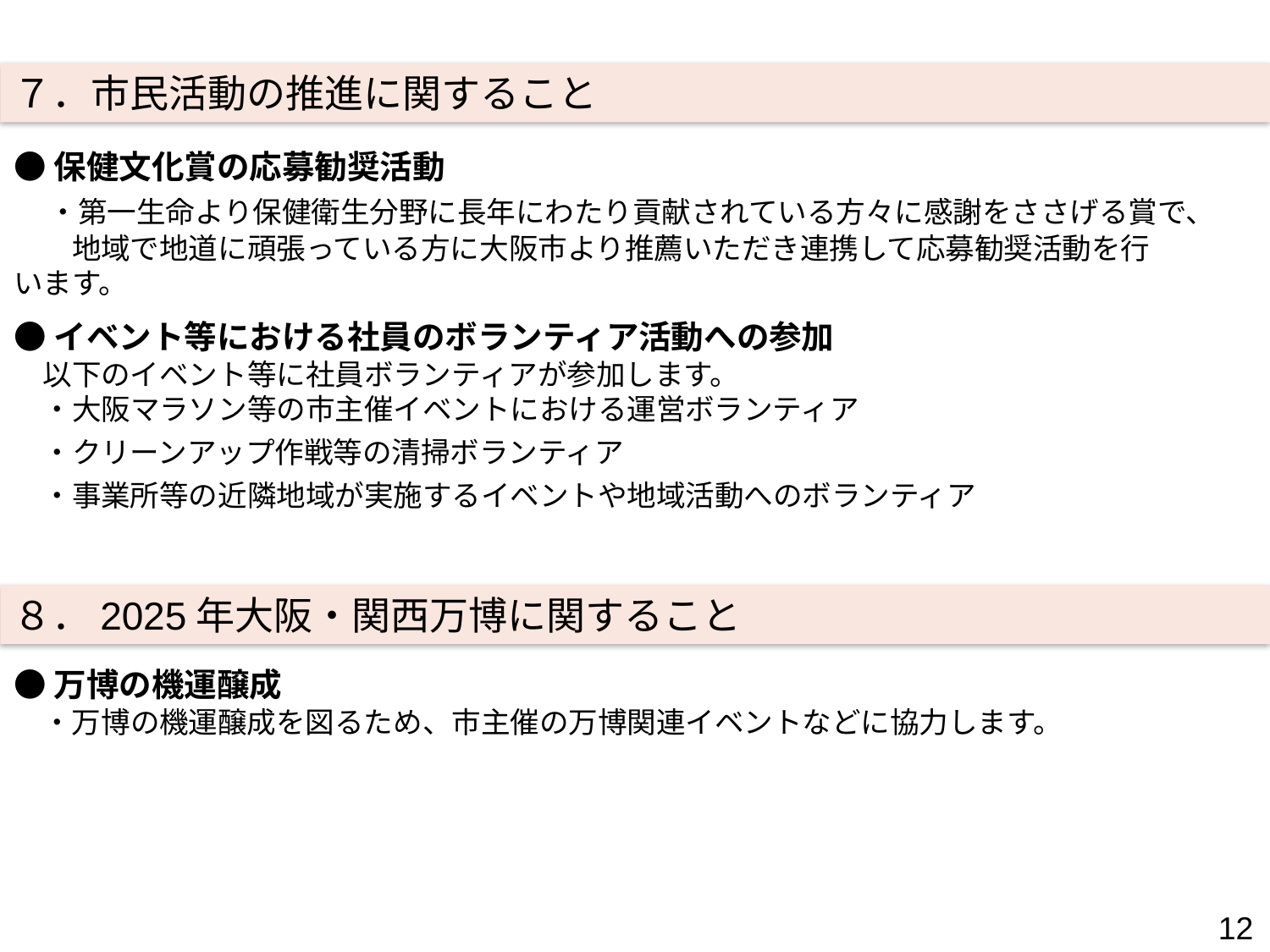

７．市民活動の推進に関すること
●保健文化賞の応募勧奨活動
　・第一生命より保健衛生分野に長年にわたり貢献されている方々に感謝をささげる賞で、
　　地域で地道に頑張っている方に大阪市より推薦いただき連携して応募勧奨活動を行
います。

●イベント等における社員のボランティア活動への参加
　以下のイベント等に社員ボランティアが参加します。
　・大阪マラソン等の市主催イベントにおける運営ボランティア

　・クリーンアップ作戦等の清掃ボランティア

　・事業所等の近隣地域が実施するイベントや地域活動へのボランティア

８．2025年大阪・関西万博に関すること
●万博の機運醸成
　・万博の機運醸成を図るため、市主催の万博関連イベントなどに協力します。

12